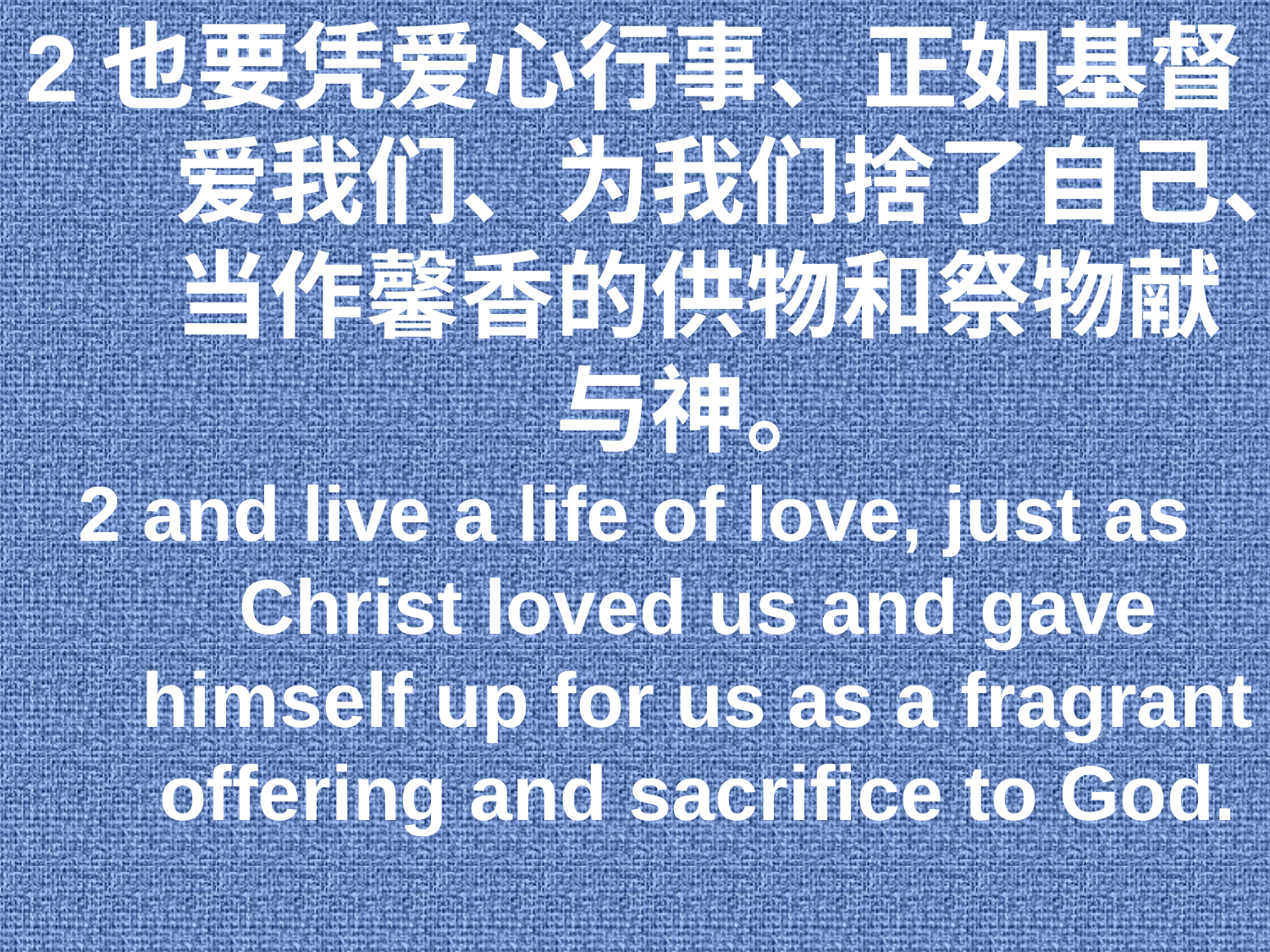

2也要凭爱心行事、正如基督爱我们、为我们捨了自己、当作馨香的供物和祭物献与神。
2 and live a life of love, just as Christ loved us and gave himself up for us as a fragrant offering and sacrifice to God.